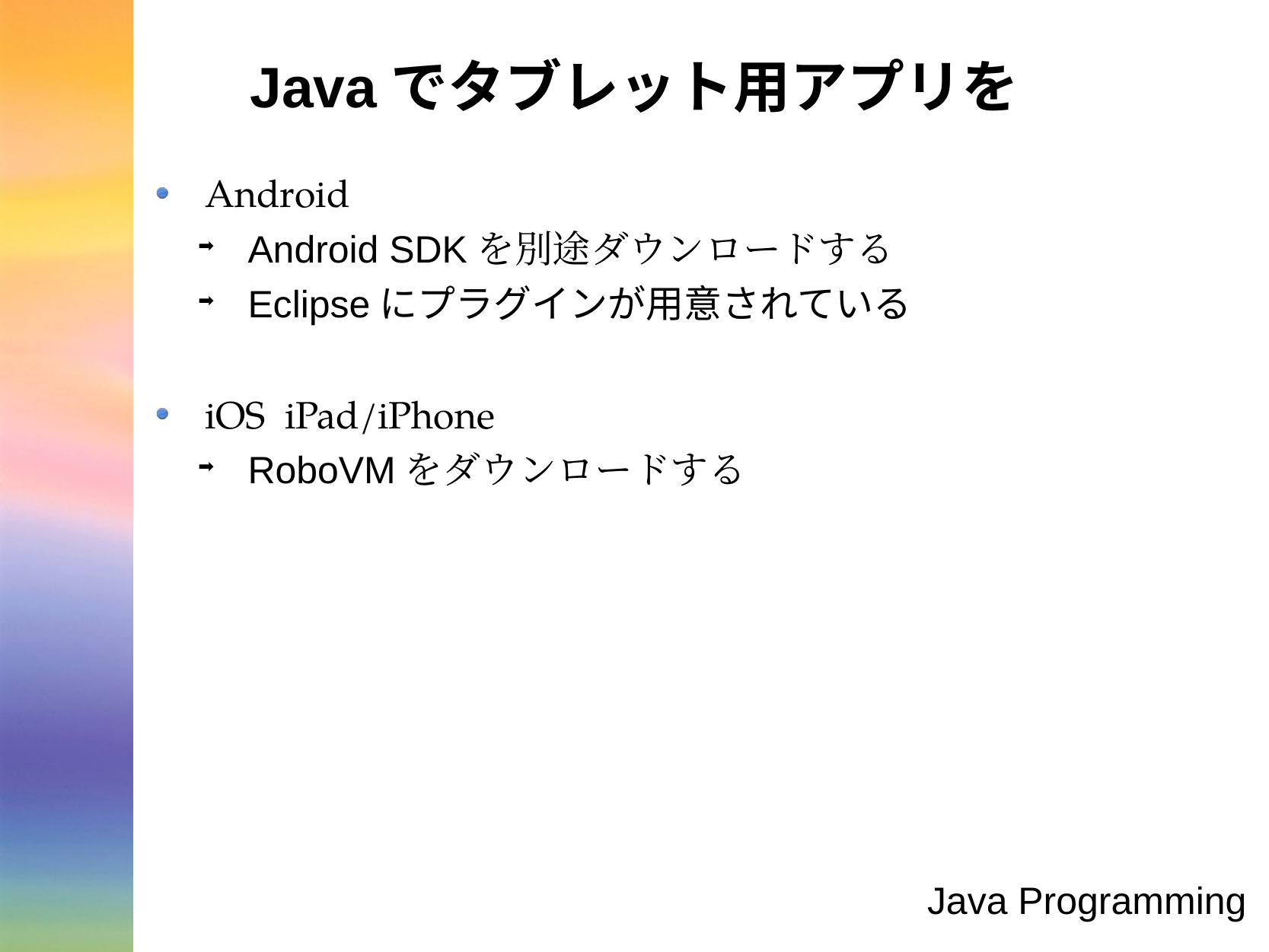

# Javaでタブレット用アプリを
Android
Android SDKを別途ダウンロードする
Eclipseにプラグインが用意されている

iOS  iPad/iPhone
RoboVMをダウンロードする